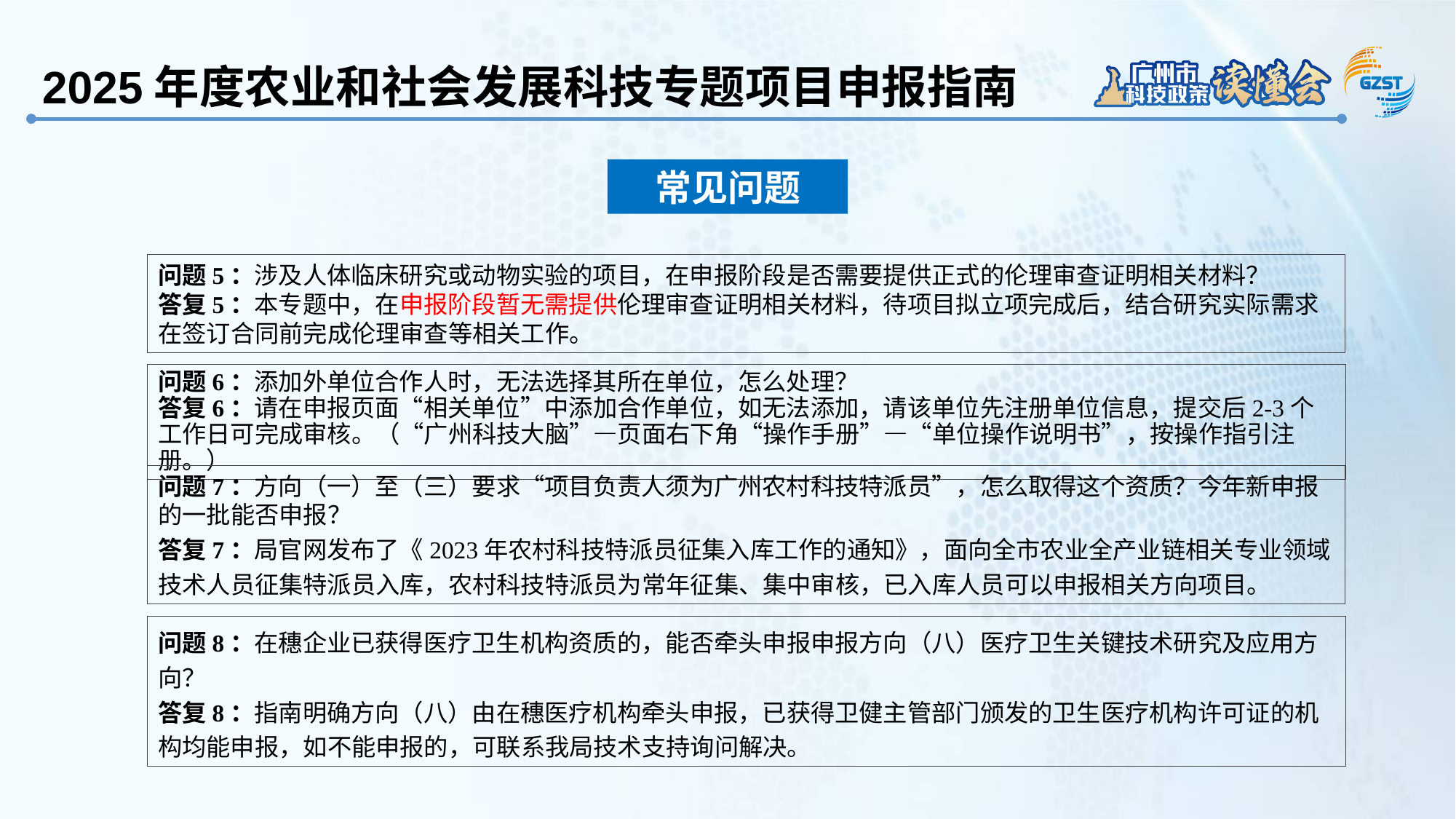

2025年度农业和社会发展科技专题项目申报指南
常见问题
问题5：涉及人体临床研究或动物实验的项目，在申报阶段是否需要提供正式的伦理审查证明相关材料？
答复5：本专题中，在申报阶段暂无需提供伦理审查证明相关材料，待项目拟立项完成后，结合研究实际需求在签订合同前完成伦理审查等相关工作。
问题6：添加外单位合作人时，无法选择其所在单位，怎么处理？
答复6：请在申报页面“相关单位”中添加合作单位，如无法添加，请该单位先注册单位信息，提交后2-3个工作日可完成审核。（“广州科技大脑”—页面右下角“操作手册”—“单位操作说明书”，按操作指引注册。）
问题7：方向（一）至（三）要求“项目负责人须为广州农村科技特派员”，怎么取得这个资质？今年新申报的一批能否申报？
答复7：局官网发布了《2023年农村科技特派员征集入库工作的通知》，面向全市农业全产业链相关专业领域技术人员征集特派员入库，农村科技特派员为常年征集、集中审核，已入库人员可以申报相关方向项目。
问题8：在穗企业已获得医疗卫生机构资质的，能否牵头申报申报方向（八）医疗卫生关键技术研究及应用方向？
答复8：指南明确方向（八）由在穗医疗机构牵头申报，已获得卫健主管部门颁发的卫生医疗机构许可证的机构均能申报，如不能申报的，可联系我局技术支持询问解决。